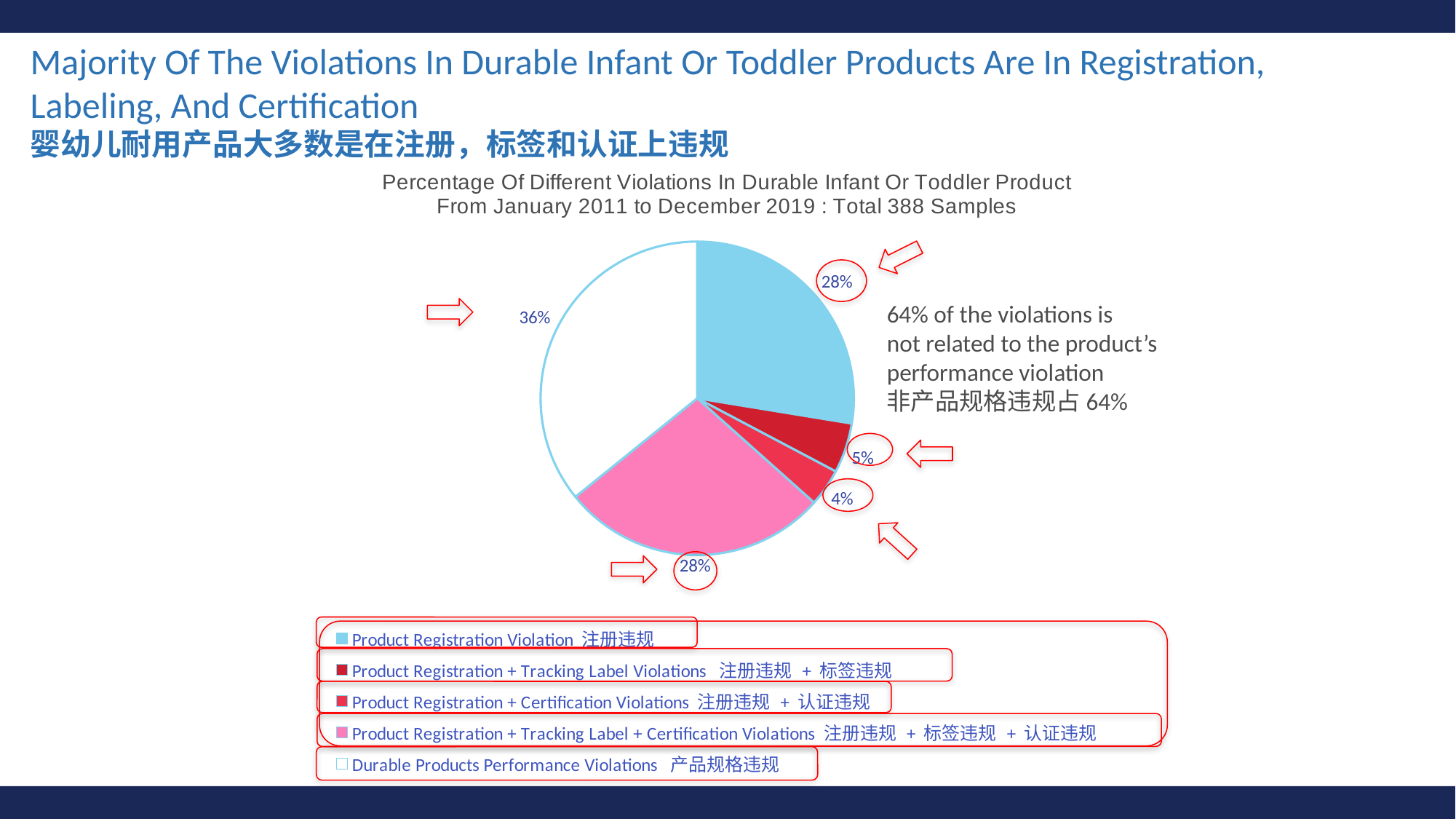

# Majority Of The Violations In Durable Infant Or Toddler Products Are In Registration, Labeling, And Certification 婴幼儿耐用产品大多数是在注册，标签和认证上违规

### Chart: Percentage Of Different Violations In Durable Infant Or Toddler Product From January 2011 to December 2019 : Total 388 Samples

| Category | Number of Violation |
|---|---|
| Product Registration Violation 注册违规 | 107.0 |
| Product Registration + Tracking Label Violations  注册违规 + 标签违规 | 20.0 |
| Product Registration + Certification Violations 注册违规 + 认证违规 | 15.0 |
| Product Registration + Tracking Label + Certification Violations 注册违规 + 标签违规 + 认证违规 | 107.0 |
| Durable Products Performance Violations  产品规格违规  | 139.0 |

64% of the violations is
not related to the product’s
performance violation
非产品规格违规占64%